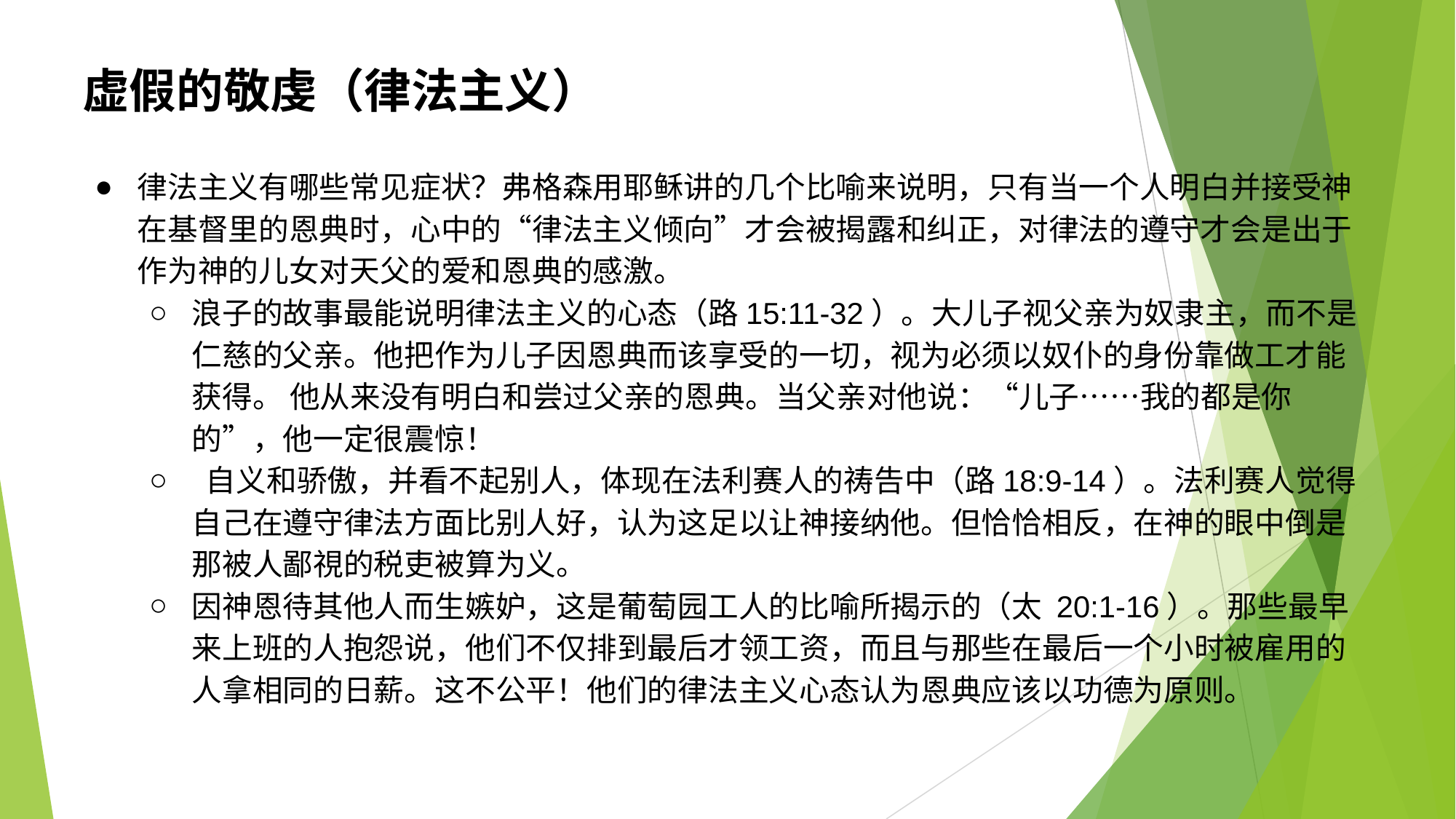

虚假的敬虔（律法主义）
律法主义有哪些常见症状？弗格森用耶稣讲的几个比喻来说明，只有当一个人明白并接受神在基督里的恩典时，心中的“律法主义倾向”才会被揭露和纠正，对律法的遵守才会是出于作为神的儿女对天父的爱和恩典的感激。
浪子的故事最能说明律法主义的心态（路15:11-32）。大儿子视父亲为奴隶主，而不是仁慈的父亲。他把作为儿子因恩典而该享受的一切，视为必须以奴仆的身份靠做工才能获得。 他从来没有明白和尝过父亲的恩典。当父亲对他说：“儿子……我的都是你的”，他一定很震惊！
 自义和骄傲，并看不起别人，体现在法利赛人的祷告中（路18:9-14）。法利赛人觉得自己在遵守律法方面比别人好，认为这足以让神接纳他。但恰恰相反，在神的眼中倒是那被人鄙視的税吏被算为义。
因神恩待其他人而生嫉妒，这是葡萄园工人的比喻所揭示的（太 20:1-16）。那些最早来上班的人抱怨说，他们不仅排到最后才领工资，而且与那些在最后一个小时被雇用的人拿相同的日薪。这不公平！他们的律法主义心态认为恩典应该以功德为原则。